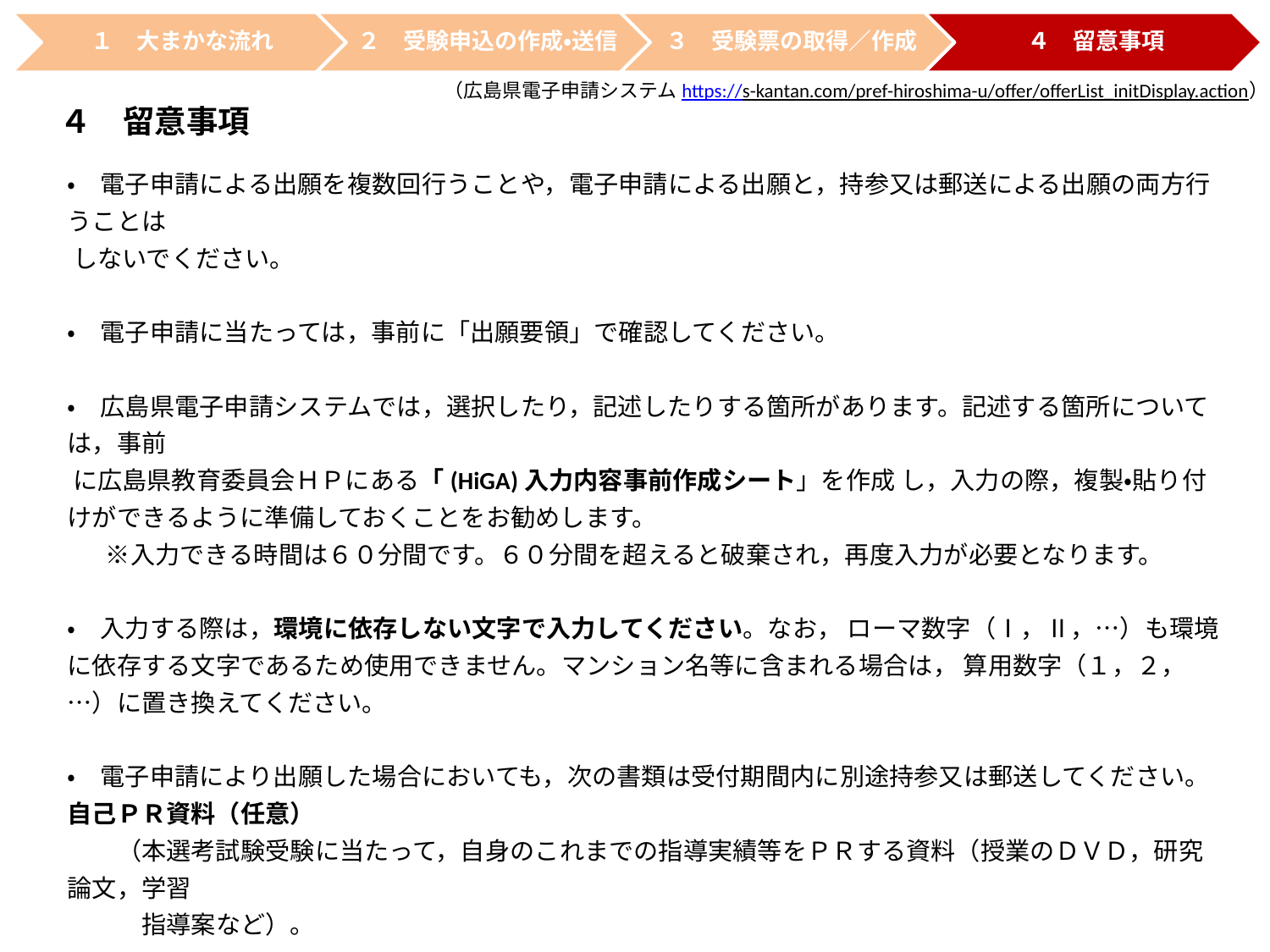

１　大まかな流れ
２　受験申込の作成・送信
３　受験票の取得／作成
４　留意事項
（広島県電子申請システムhttps://s-kantan.com/pref-hiroshima-u/offer/offerList_initDisplay.action）
４　留意事項
・　電子申請による出願を複数回行うことや，電子申請による出願と，持参又は郵送による出願の両方行うことは
 しないでください。

・　電子申請に当たっては，事前に「出願要領」で確認してください。

・　広島県電子申請システムでは，選択したり，記述したりする箇所があります。記述する箇所については，事前
 に広島県教育委員会ＨＰにある「(HiGA)入力内容事前作成シート」を作成 し，入力の際，複製・貼り付けができるように準備しておくことをお勧めします。　　
       ※入力できる時間は６０分間です。６０分間を超えると破棄され，再度入力が必要となります。

・　入力する際は，環境に依存しない文字で入力してください。なお， ローマ数字（Ⅰ，Ⅱ，…）も環境に依存する文字であるため使用できません。マンション名等に含まれる場合は， 算用数字（１，２，…）に置き換えてください。

・　電子申請により出願した場合においても，次の書類は受付期間内に別途持参又は郵送してください。
自己ＰＲ資料（任意）
　　（本選考試験受験に当たって，自身のこれまでの指導実績等をＰＲする資料（授業のＤＶＤ，研究論文，学習
　　　指導案など）。